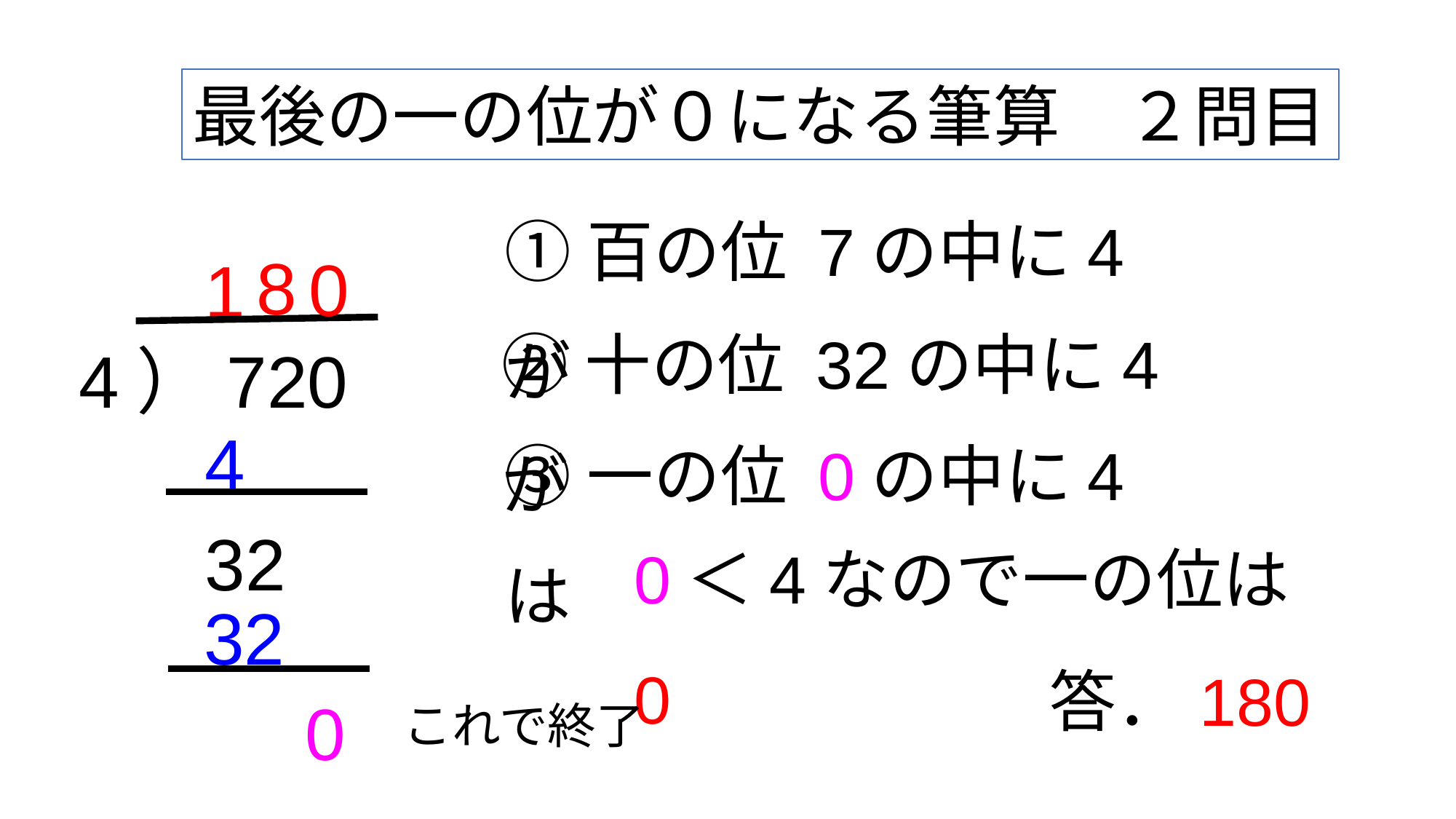

最後の一の位が０になる筆算　２問目
①百の位 7の中に4が
8
0
1
②十の位 32の中に4が
4）720
4
③一の位 0の中に4は
32
0＜4なので一の位は 0
32
答．180
0
これで終了